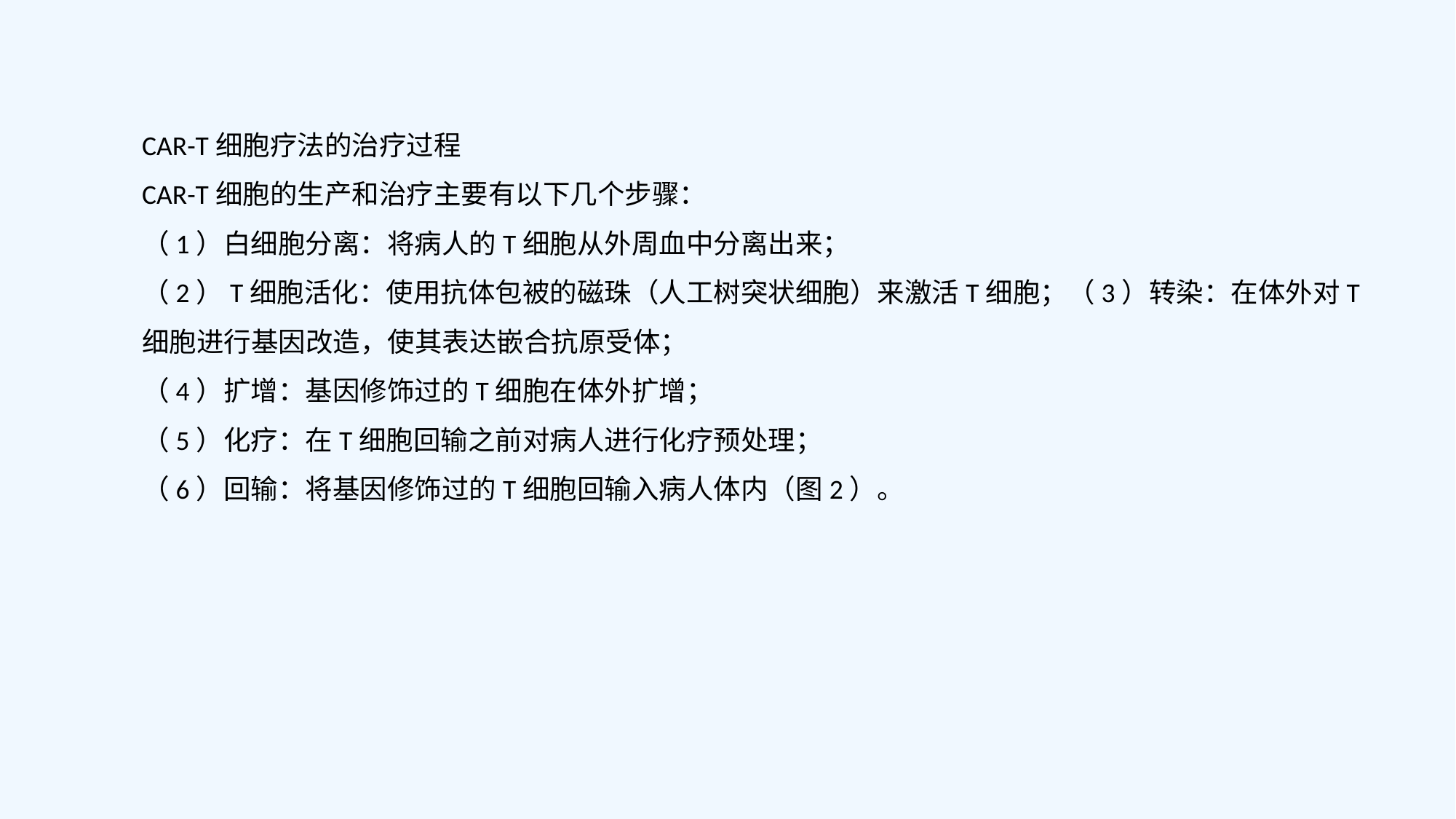

CAR-T细胞疗法的治疗过程
CAR-T细胞的生产和治疗主要有以下几个步骤：
（1）白细胞分离：将病人的T细胞从外周血中分离出来；
（2）T细胞活化：使用抗体包被的磁珠（人工树突状细胞）来激活T细胞；（3）转染：在体外对T细胞进行基因改造，使其表达嵌合抗原受体；
（4）扩增：基因修饰过的T细胞在体外扩增；
（5）化疗：在T细胞回输之前对病人进行化疗预处理；
（6）回输：将基因修饰过的T细胞回输入病人体内（图2）。